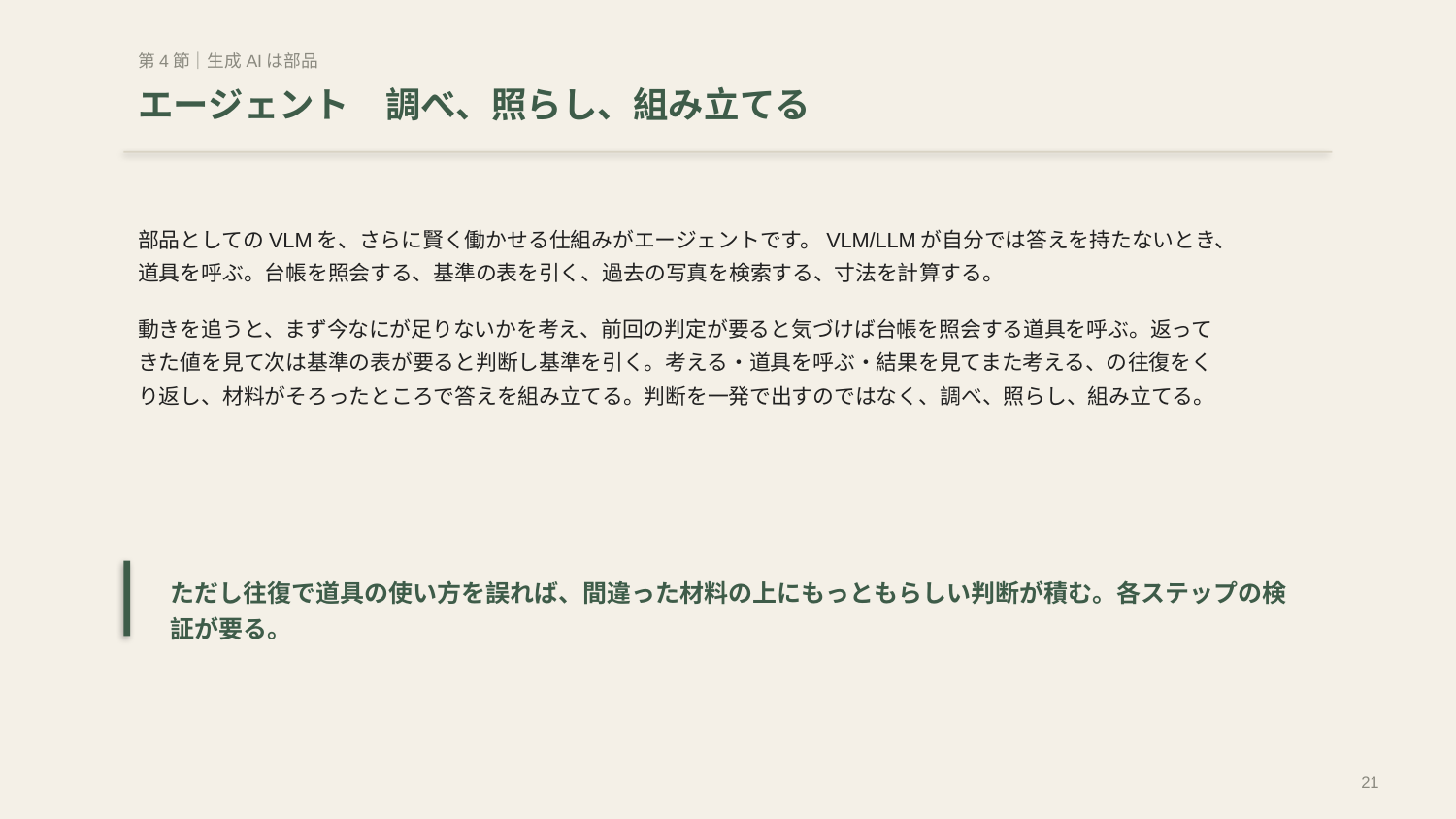

第4節｜生成AIは部品
エージェント　調べ、照らし、組み立てる

部品としてのVLMを、さらに賢く働かせる仕組みがエージェントです。VLM/LLMが自分では答えを持たないとき、道具を呼ぶ。台帳を照会する、基準の表を引く、過去の写真を検索する、寸法を計算する。
動きを追うと、まず今なにが足りないかを考え、前回の判定が要ると気づけば台帳を照会する道具を呼ぶ。返ってきた値を見て次は基準の表が要ると判断し基準を引く。考える・道具を呼ぶ・結果を見てまた考える、の往復をくり返し、材料がそろったところで答えを組み立てる。判断を一発で出すのではなく、調べ、照らし、組み立てる。

ただし往復で道具の使い方を誤れば、間違った材料の上にもっともらしい判断が積む。各ステップの検証が要る。
21